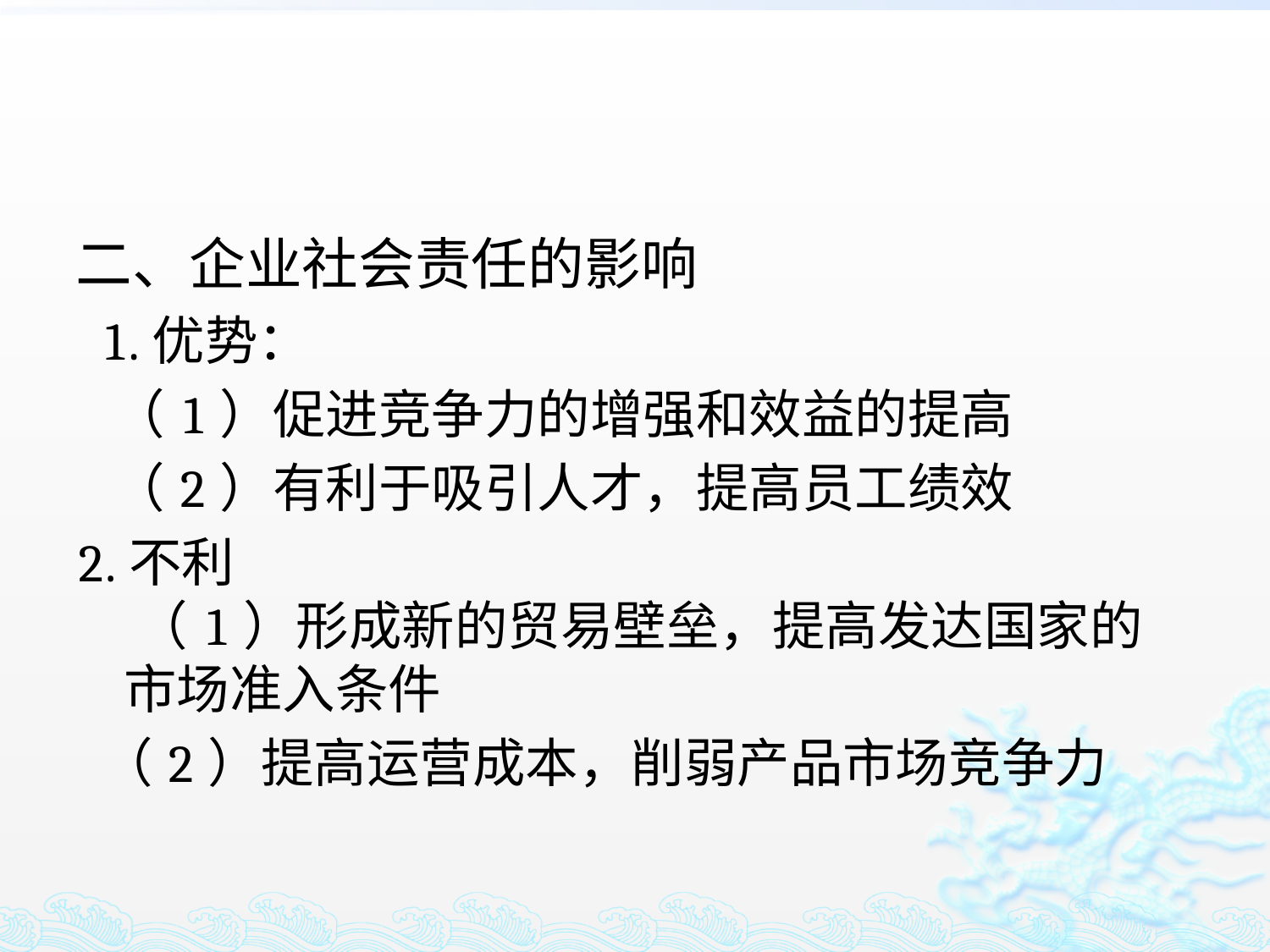

#
二、企业社会责任的影响
  1.优势：
  （1）促进竞争力的增强和效益的提高
  （2）有利于吸引人才，提高员工绩效
2.不利
 （1）形成新的贸易壁垒，提高发达国家的市场准入条件
 （2）提高运营成本，削弱产品市场竞争力